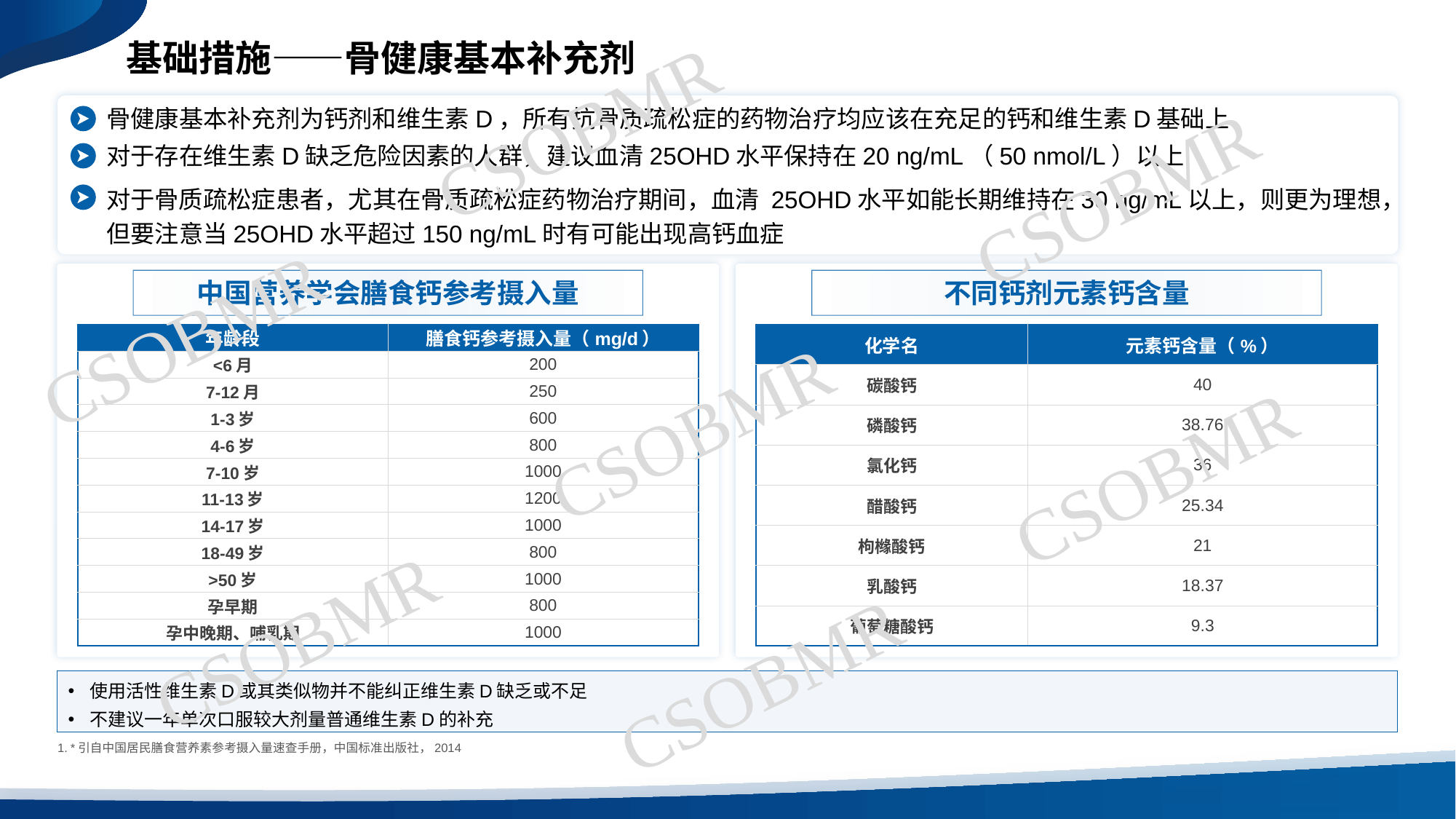

基础措施——骨健康基本补充剂
CSOBMR

骨健康基本补充剂为钙剂和维生素D，所有抗骨质疏松症的药物治疗均应该在充足的钙和维生素D基础上

对于存在维生素D缺乏危险因素的人群，建议血清25OHD水平保持在20 ng/mL（50 nmol/L）以上

对于骨质疏松症患者，尤其在骨质疏松症药物治疗期间，血清 25OHD水平如能长期维持在30 ng/mL以上，则更为理想，但要注意当25OHD水平超过150 ng/mL时有可能出现高钙血症

CSOBMR

中国营养学会膳食钙参考摄入量

不同钙剂元素钙含量
CSOBMR
| 年龄段 | 膳食钙参考摄入量（mg/d） |
| --- | --- |
| <6月 | 200 |
| 7-12月 | 250 |
| 1-3岁 | 600 |
| 4-6岁 | 800 |
| 7-10岁 | 1000 |
| 11-13岁 | 1200 |
| 14-17岁 | 1000 |
| 18-49岁 | 800 |
| >50岁 | 1000 |
| 孕早期 | 800 |
| 孕中晚期、哺乳期 | 1000 |
| 化学名 | 元素钙含量（%） |
| --- | --- |
| 碳酸钙 | 40 |
| 磷酸钙 | 38.76 |
| 氯化钙 | 36 |
| 醋酸钙 | 25.34 |
| 枸橼酸钙 | 21 |
| 乳酸钙 | 18.37 |
| 葡萄糖酸钙 | 9.3 |
CSOBMR
CSOBMR
CSOBMR
CSOBMR
使用活性维生素D或其类似物并不能纠正维生素D缺乏或不足
不建议一年单次口服较大剂量普通维生素D的补充
*引自中国居民膳食营养素参考摄入量速查手册，中国标准出版社，2014